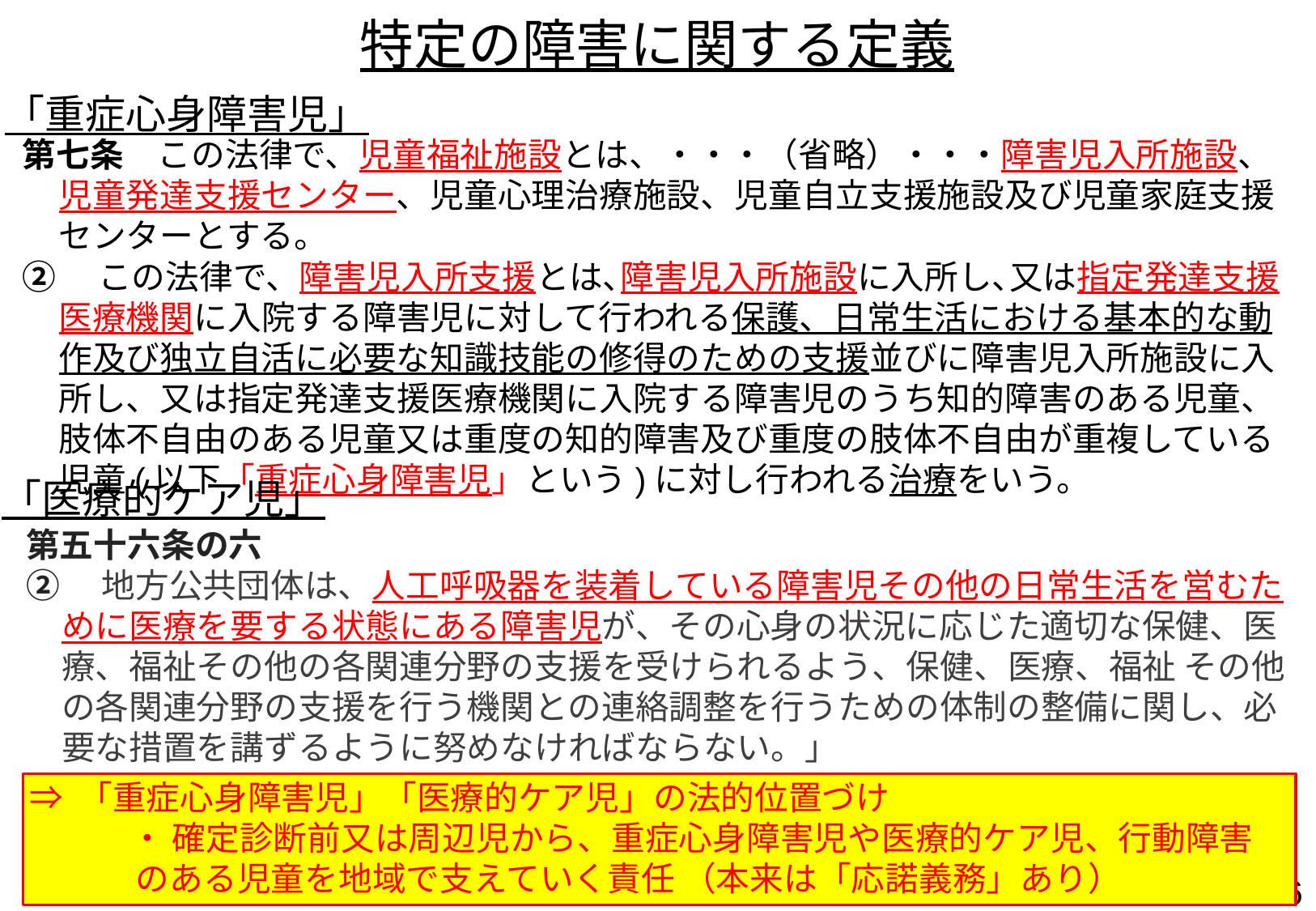

特定の障害に関する定義
「重症心身障害児」
第七条　この法律で、児童福祉施設とは、・・・（省略）・・・障害児入所施設、児童発達支援センター、児童心理治療施設、児童自立支援施設及び児童家庭支援センターとする。
②　この法律で、障害児入所支援とは､障害児入所施設に入所し､又は指定発達支援医療機関に入院する障害児に対して行われる保護、日常生活における基本的な動作及び独立自活に必要な知識技能の修得のための支援並びに障害児入所施設に入所し、又は指定発達支援医療機関に入院する障害児のうち知的障害のある児童、肢体不自由のある児童又は重度の知的障害及び重度の肢体不自由が重複している児童(以下「重症心身障害児」という)に対し行われる治療をいう。
「医療的ケア児」
第五十六条の六
②　地方公共団体は、人工呼吸器を装着している障害児その他の日常生活を営むために医療を要する状態にある障害児が、その心身の状況に応じた適切な保健、医療、福祉その他の各関連分野の支援を受けられるよう、保健、医療、福祉 その他の各関連分野の支援を行う機関との連絡調整を行うための体制の整備に関し、必要な措置を講ずるように努めなければならない。」
⇒ 「重症心身障害児」「医療的ケア児」の法的位置づけ
　　　・ 確定診断前又は周辺児から、重症心身障害児や医療的ケア児、行動障害のある児童を地域で支えていく責任 （本来は「応諾義務」あり）

16